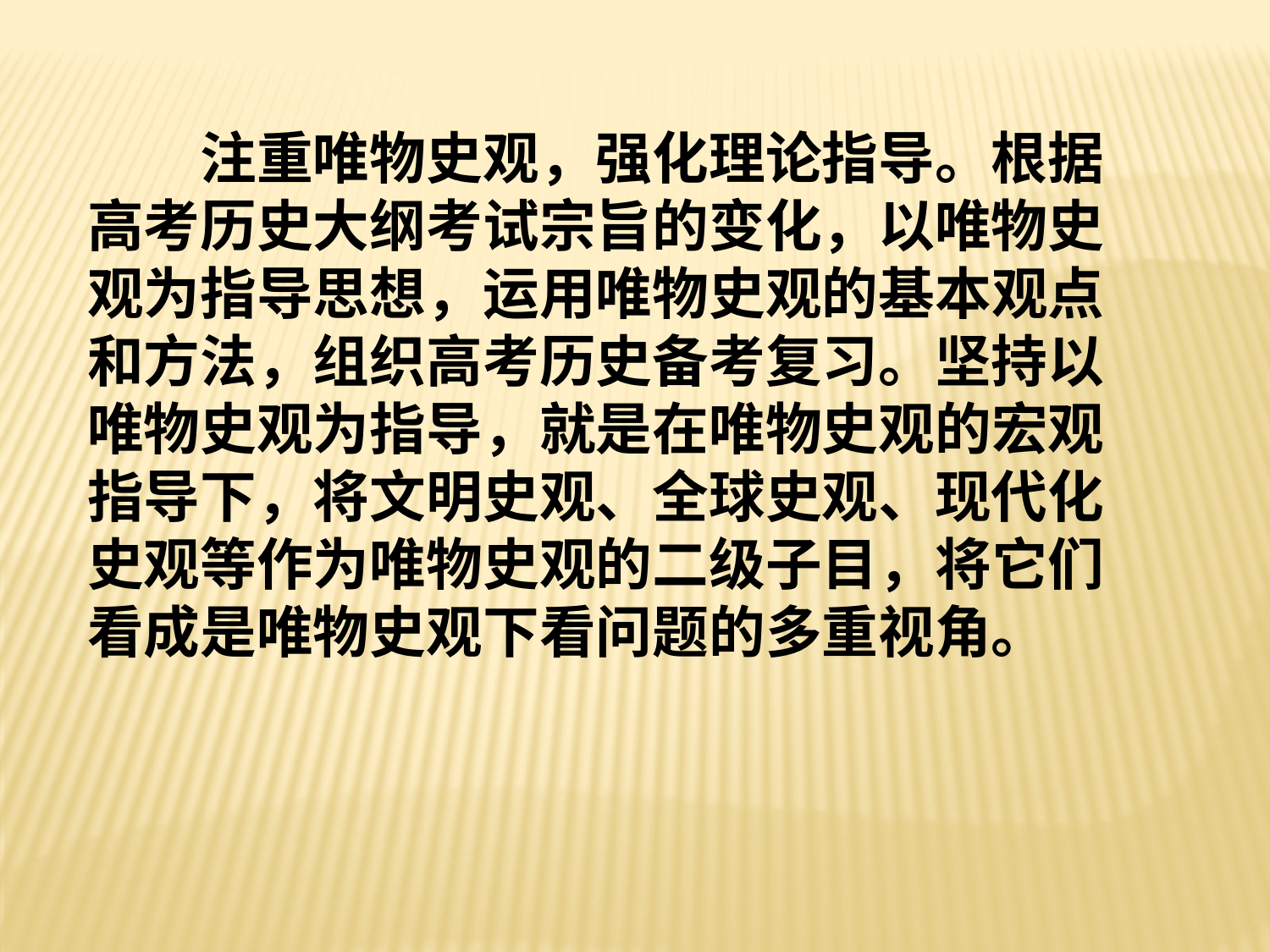

注重唯物史观，强化理论指导。根据高考历史大纲考试宗旨的变化，以唯物史观为指导思想，运用唯物史观的基本观点和方法，组织高考历史备考复习。坚持以唯物史观为指导，就是在唯物史观的宏观指导下，将文明史观、全球史观、现代化史观等作为唯物史观的二级子目，将它们看成是唯物史观下看问题的多重视角。